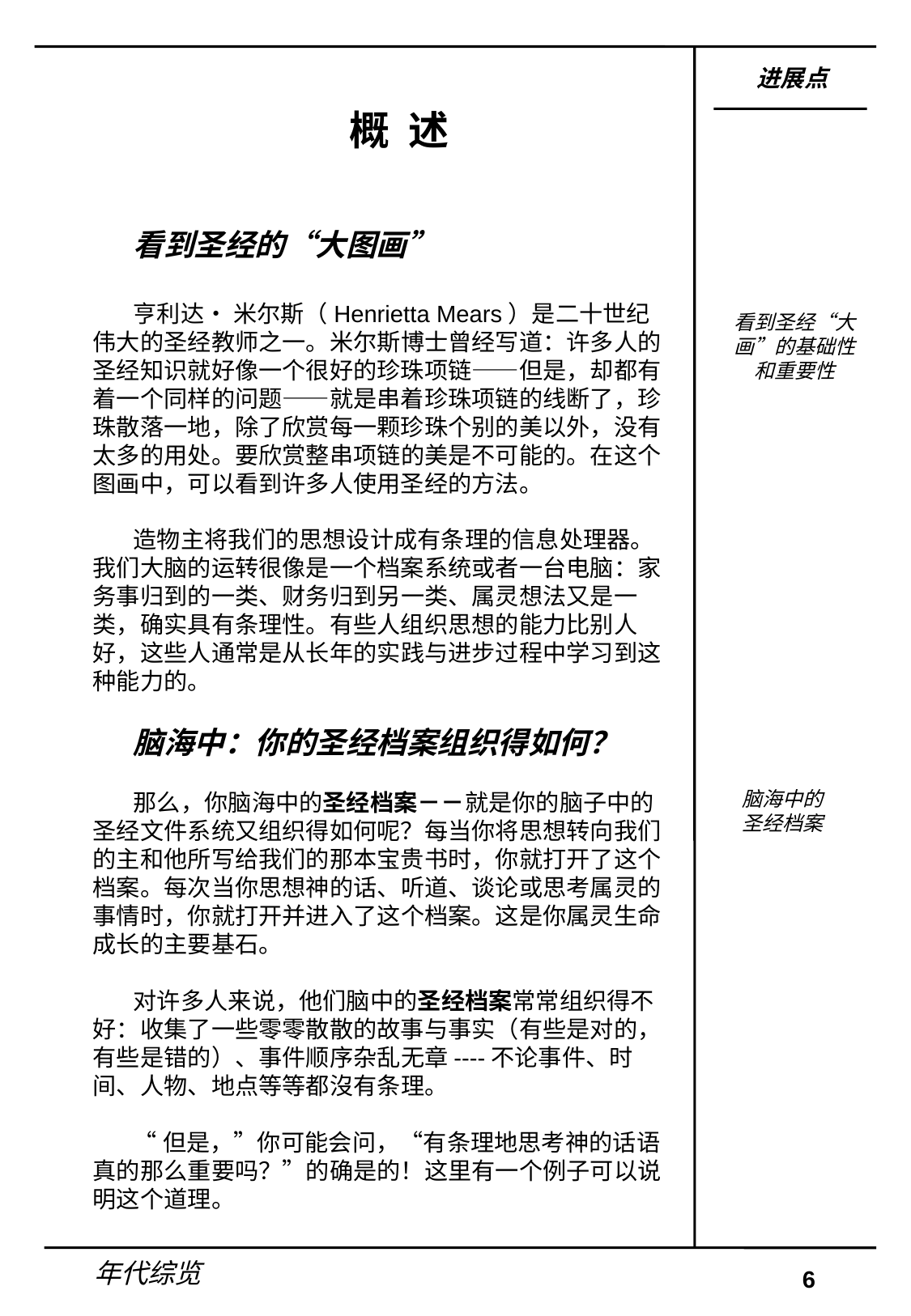

进展点

概  述

看到圣经的“大图画”

亨利达• 米尔斯（Henrietta Mears）是二十世纪伟大的圣经教师之一。米尔斯博士曾经写道：许多人的圣经知识就好像一个很好的珍珠项链——但是，却都有着一个同样的问题——就是串着珍珠项链的线断了，珍珠散落一地，除了欣赏每一颗珍珠个别的美以外，没有太多的用处。要欣赏整串项链的美是不可能的。在这个图画中，可以看到许多人使用圣经的方法。

造物主将我们的思想设计成有条理的信息处理器。我们大脑的运转很像是一个档案系统或者一台电脑：家务事归到的一类、财务归到另一类、属灵想法又是一类，确实具有条理性。有些人组织思想的能力比别人好，这些人通常是从长年的实践与进步过程中学习到这种能力的。

脑海中：你的圣经档案组织得如何？

那么，你脑海中的圣经档案－－就是你的脑子中的圣经文件系统又组织得如何呢？每当你将思想转向我们的主和他所写给我们的那本宝贵书时，你就打开了这个档案。每次当你思想神的话、听道、谈论或思考属灵的事情时，你就打开并进入了这个档案。这是你属灵生命成长的主要基石。

对许多人来说，他们脑中的圣经档案常常组织得不好：收集了一些零零散散的故事与事实（有些是对的，有些是错的）、事件顺序杂乱无章----不论事件、时间、人物、地点等等都沒有条理。

“但是，”你可能会问，“有条理地思考神的话语真的那么重要吗？”的确是的！这里有一个例子可以说明这个道理。

看到圣经“大画”的基础性
和重要性

脑海中的
圣经档案

年代综览
6